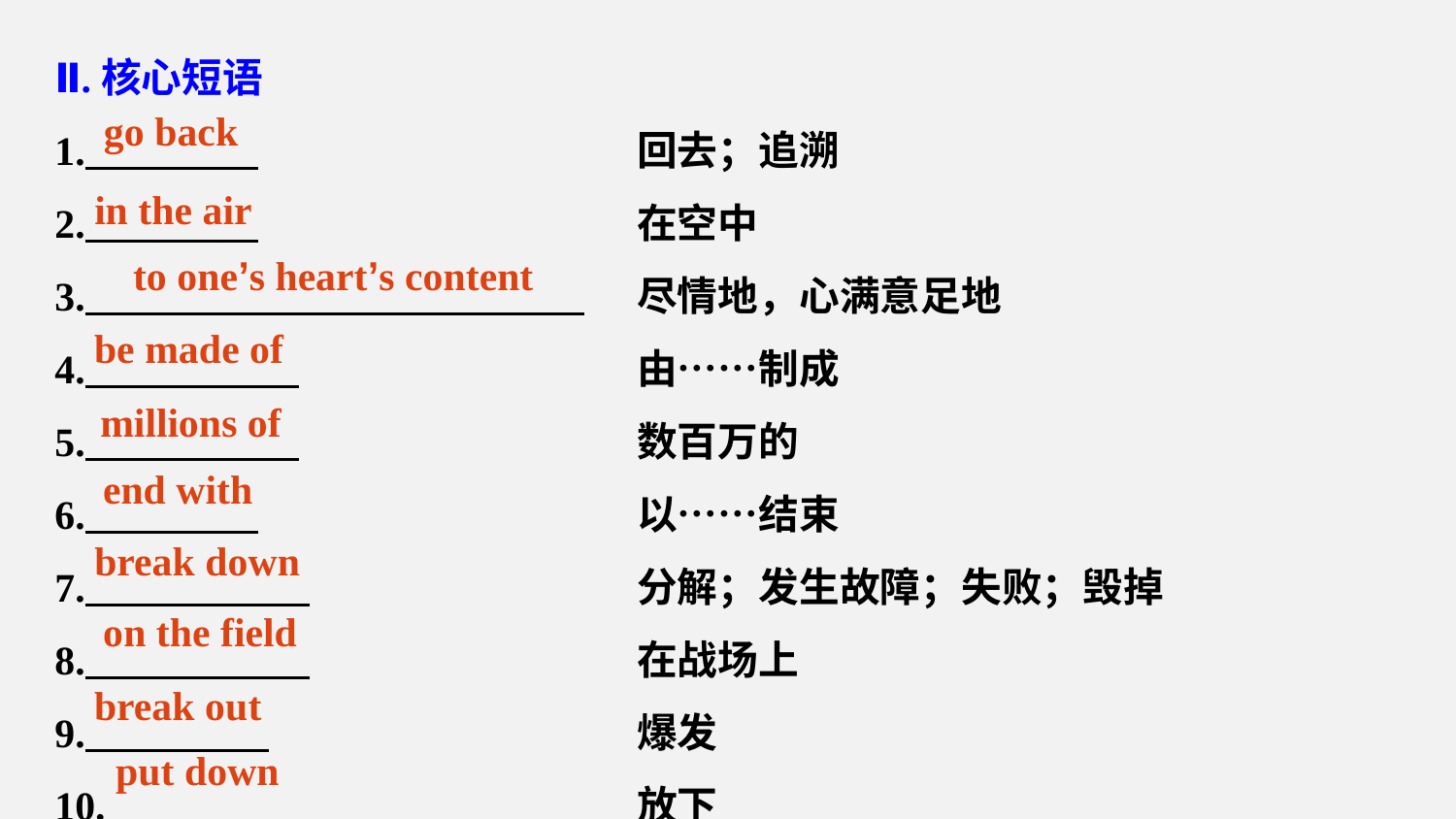

Ⅱ.核心短语
1.                  			回去；追溯
2.                  			在空中
3.                                                 	尽情地，心满意足地
4.                     			由……制成
5.                     			数百万的
6.                  			以……结束
7.                      			分解；发生故障；失败；毁掉
8.                       			在战场上
9.                   			爆发
10.                    			放下
go back
in the air
to one’s heart’s content
be made of
millions of
end with
break down
on the field
break out
put down